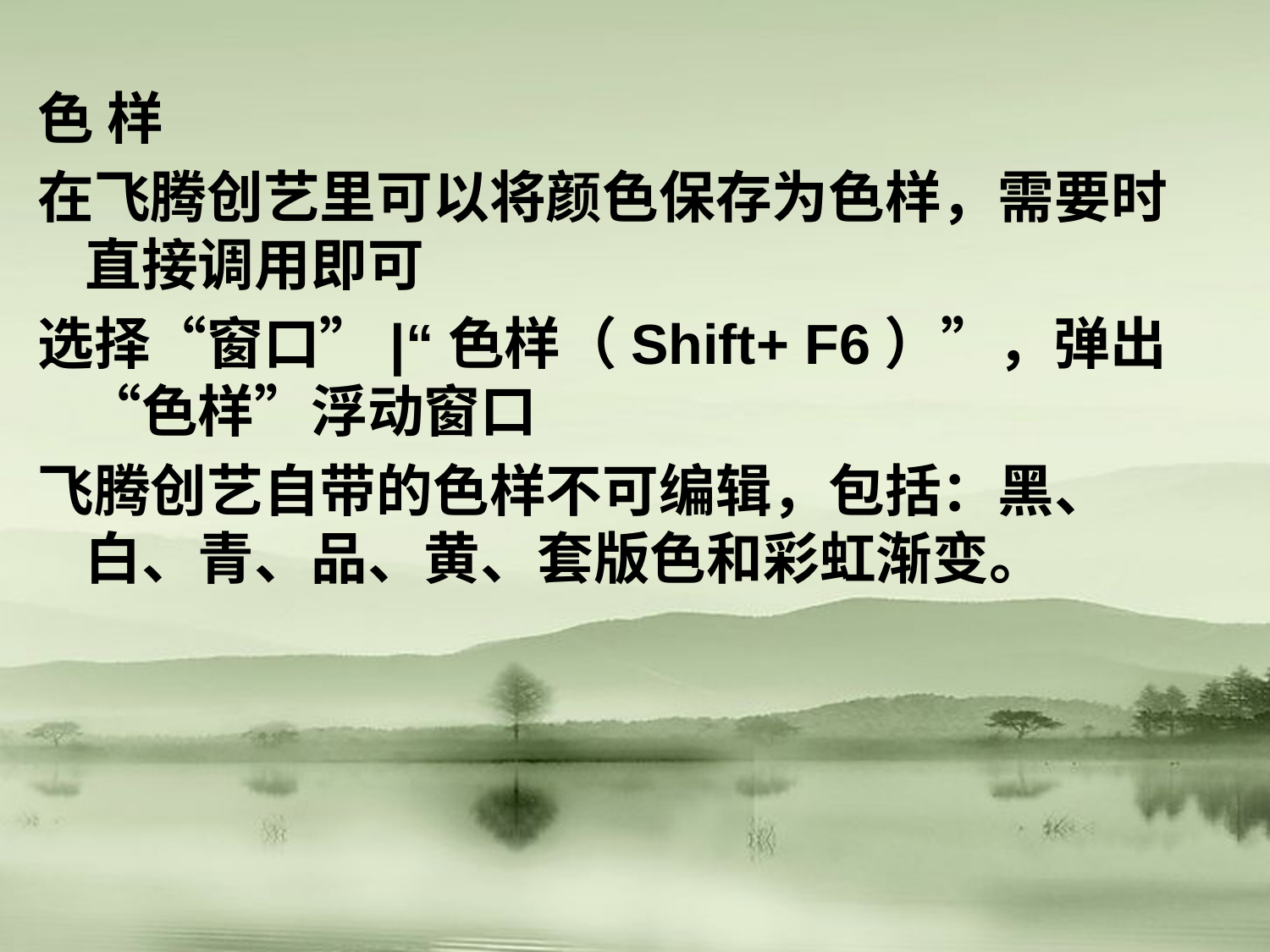

色 样
在飞腾创艺里可以将颜色保存为色样，需要时直接调用即可
选择“窗口”|“色样（Shift+ F6）”，弹出“色样”浮动窗口
飞腾创艺自带的色样不可编辑，包括：黑、白、青、品、黄、套版色和彩虹渐变。